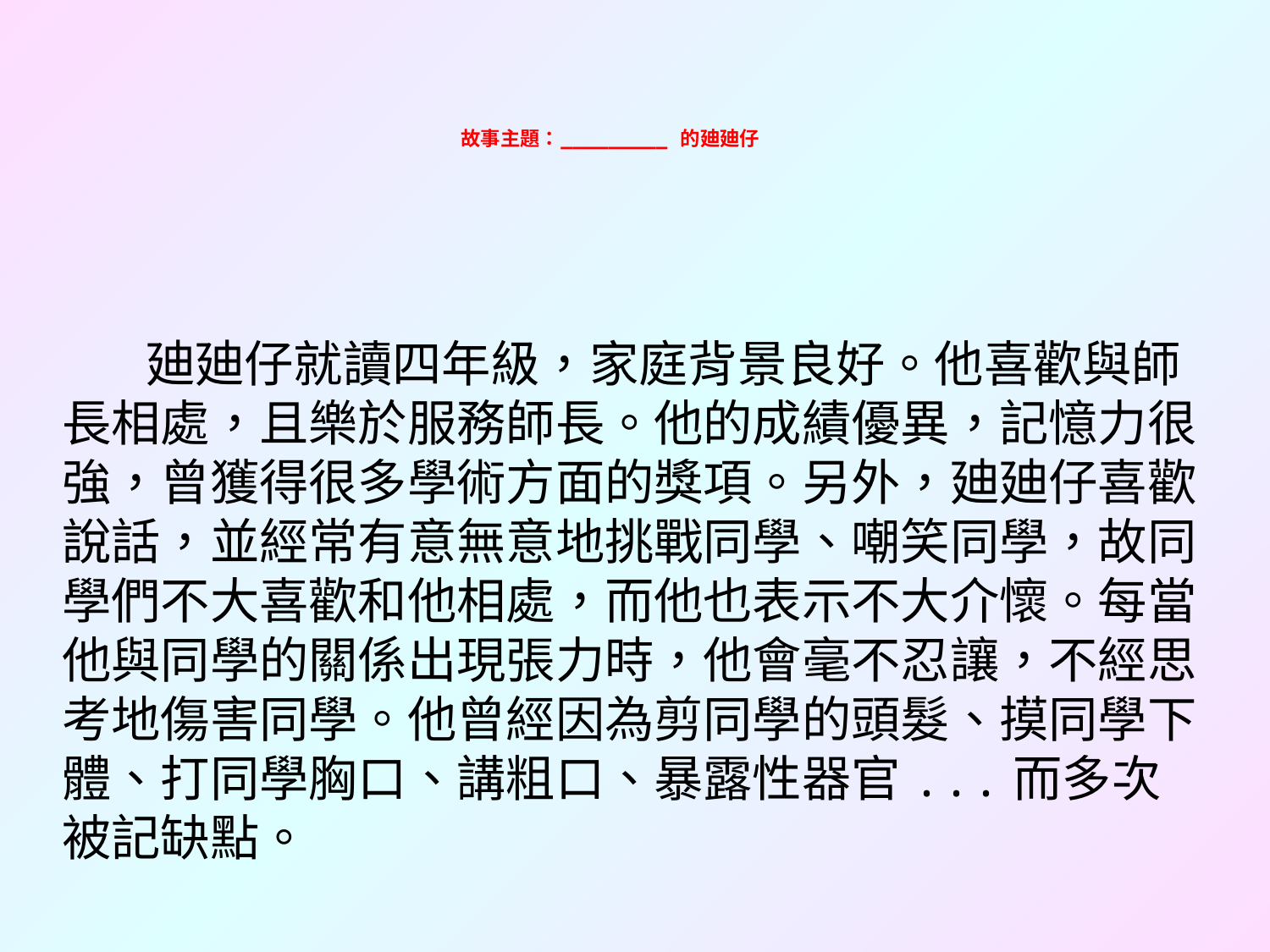

# 故事主題：_________ 的廸廸仔
  廸廸仔就讀四年級，家庭背景良好。他喜歡與師長相處，且樂於服務師長。他的成績優異，記憶力很強，曾獲得很多學術方面的獎項。另外，廸廸仔喜歡說話，並經常有意無意地挑戰同學、嘲笑同學，故同學們不大喜歡和他相處，而他也表示不大介懷。每當他與同學的關係出現張力時，他會毫不忍讓，不經思考地傷害同學。他曾經因為剪同學的頭髮、摸同學下體、打同學胸口、講粗口、暴露性器官...而多次被記缺點。